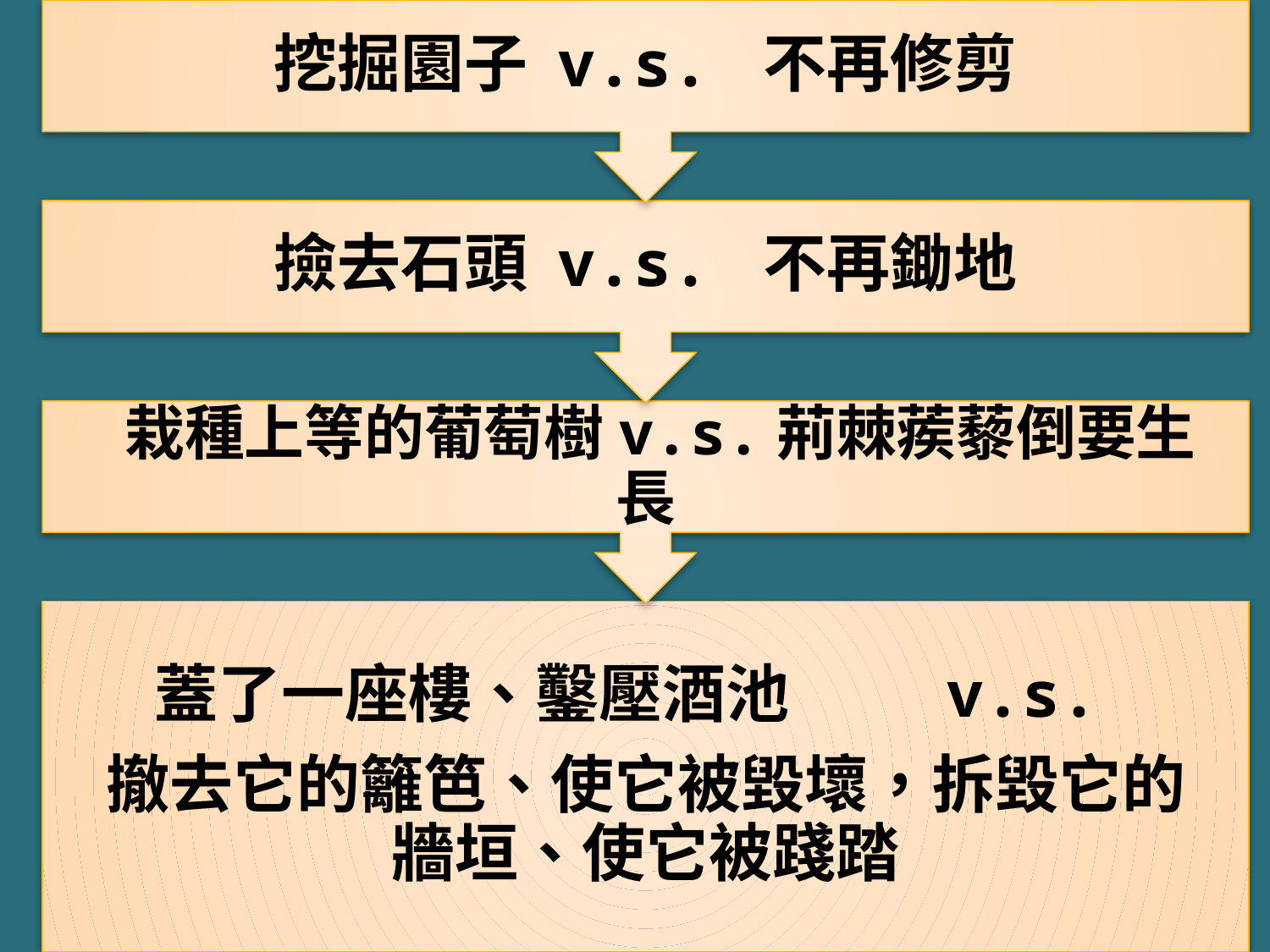

蓋了一座樓、鑿壓酒池	 v.s.
撤去它的籬笆、使它被毀壞，拆毀它的牆垣、使它被踐踏
 栽種上等的葡萄樹v.s.荊棘蒺藜倒要生長
撿去石頭 v.s. 不再鋤地
挖掘園子 v.s. 不再修剪